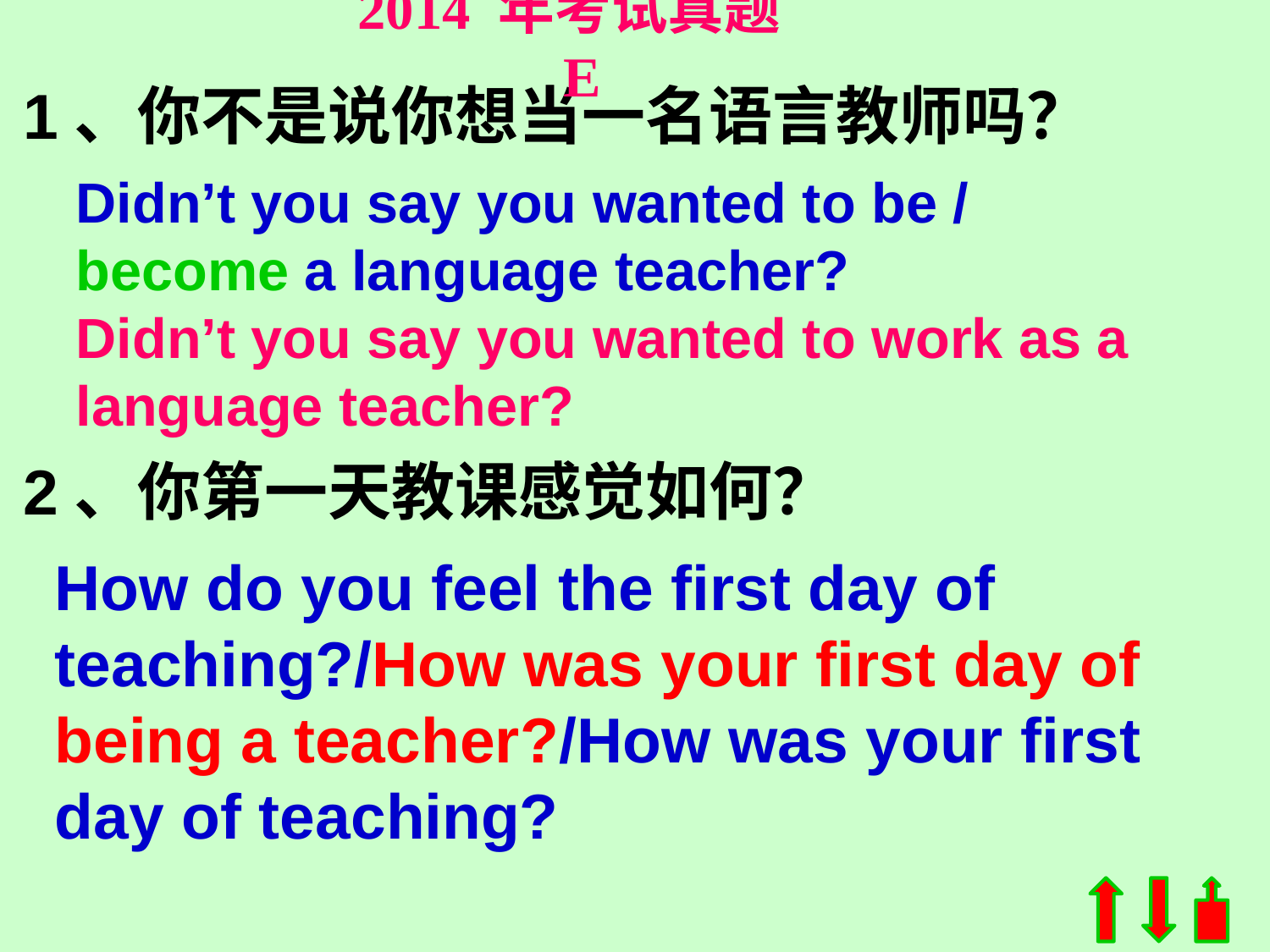

2014 年考试真题   E
1、你不是说你想当一名语言教师吗？
Didn’t you say you wanted to be / become a language teacher?
Didn’t you say you wanted to work as a language teacher?
2、你第一天教课感觉如何？
How do you feel the first day of teaching?/How was your first day of being a teacher?/How was your first day of teaching?